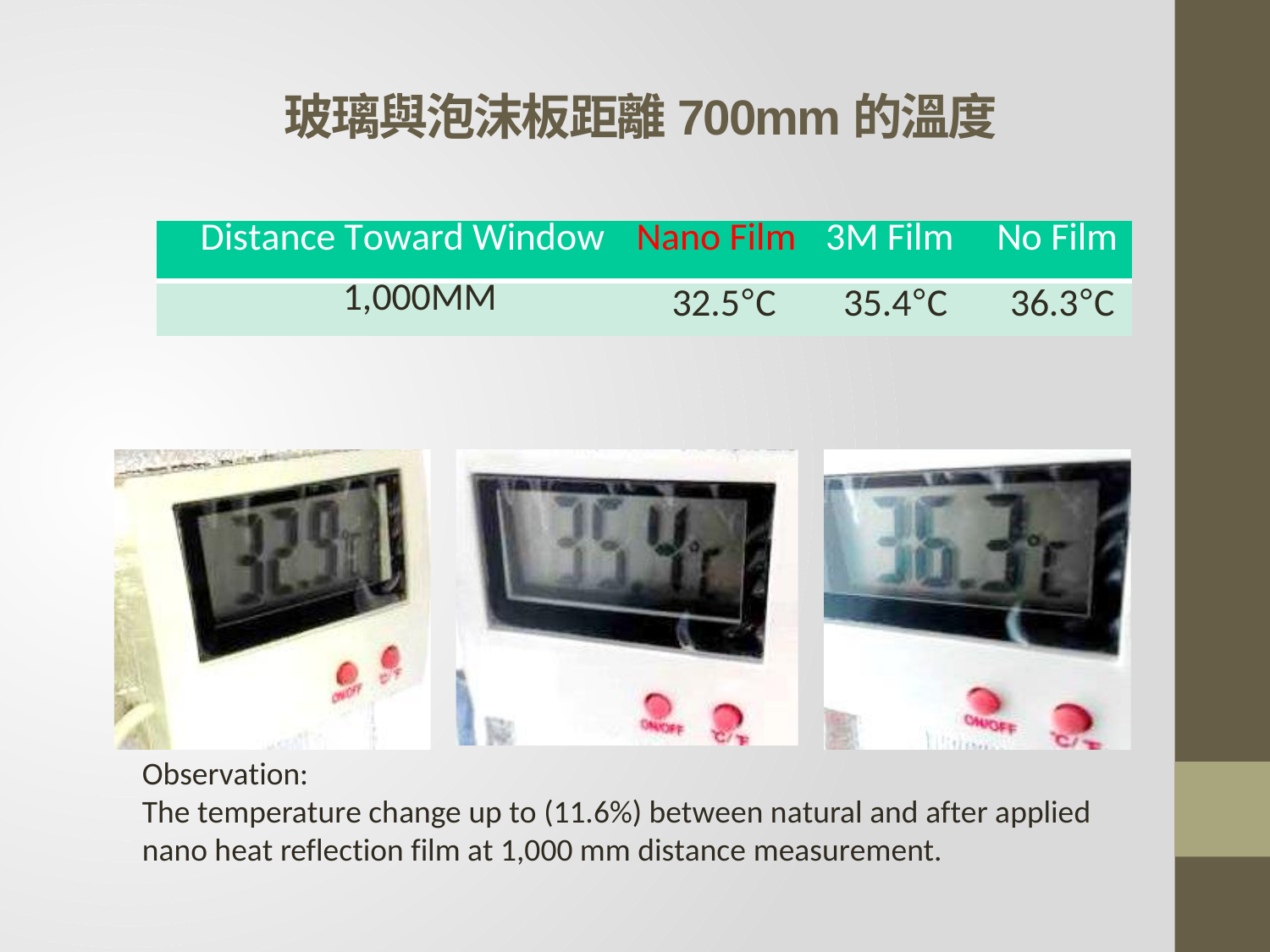

# 玻璃與泡沫板距離700mm的溫度
| Distance Toward Window | Nano Film | 3M Film | No Film |
| --- | --- | --- | --- |
| 1,000MM | 32.5°C | 35.4°C | 36.3°C |

Observation:
The temperature change up to (11.6%) between natural and after applied nano heat reflection film at 1,000 mm distance measurement.